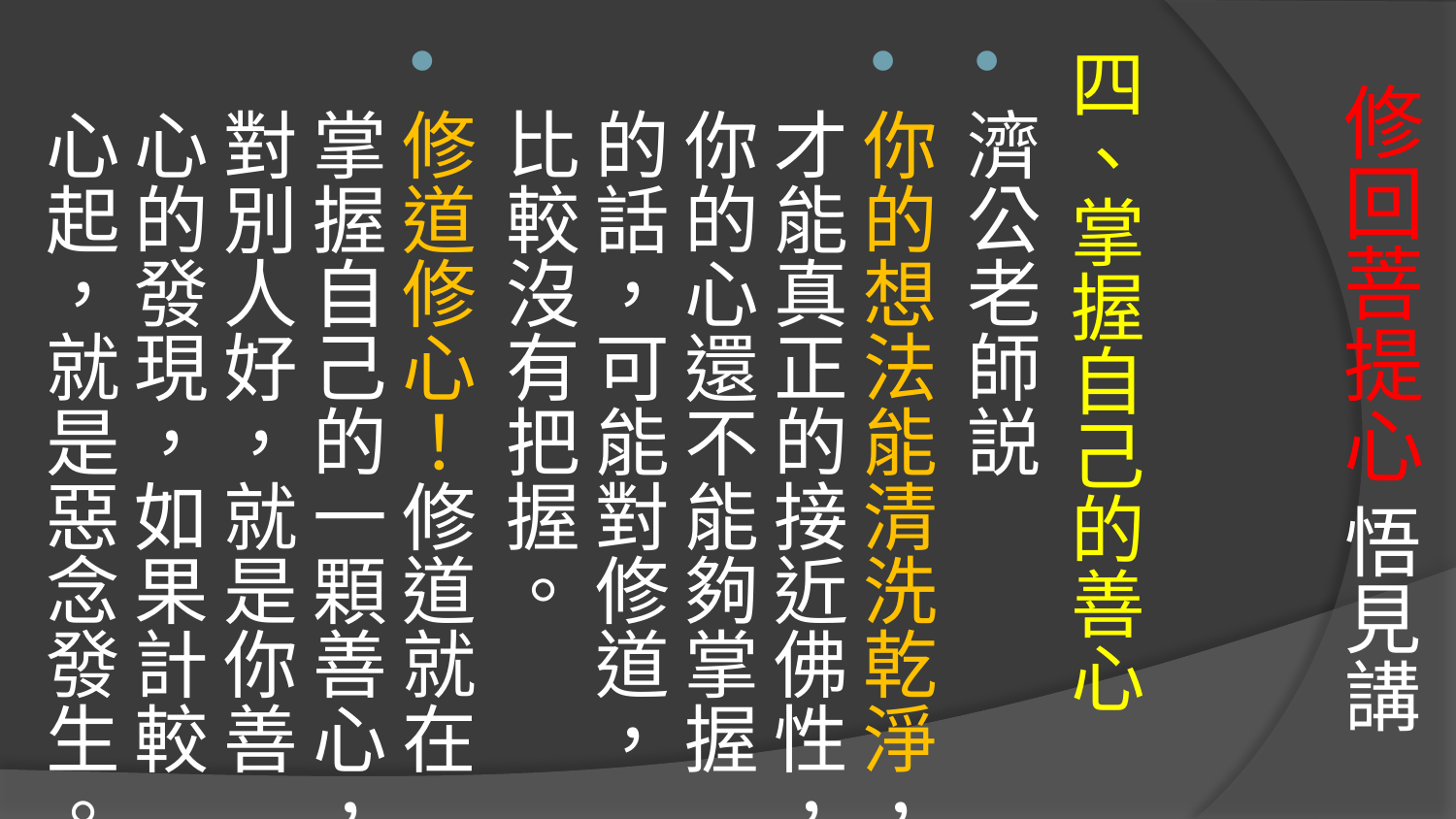

# 修回菩提心 悟見講
四、掌握自己的善心
濟公老師説
你的想法能清洗乾淨，才能真正的接近佛性，你的心還不能夠掌握的話，可能對修道，比較沒有把握。
修道修心！修道就在掌握自己的一顆善心，對別人好，就是你善心的發現，如果計較心起，就是惡念發生。